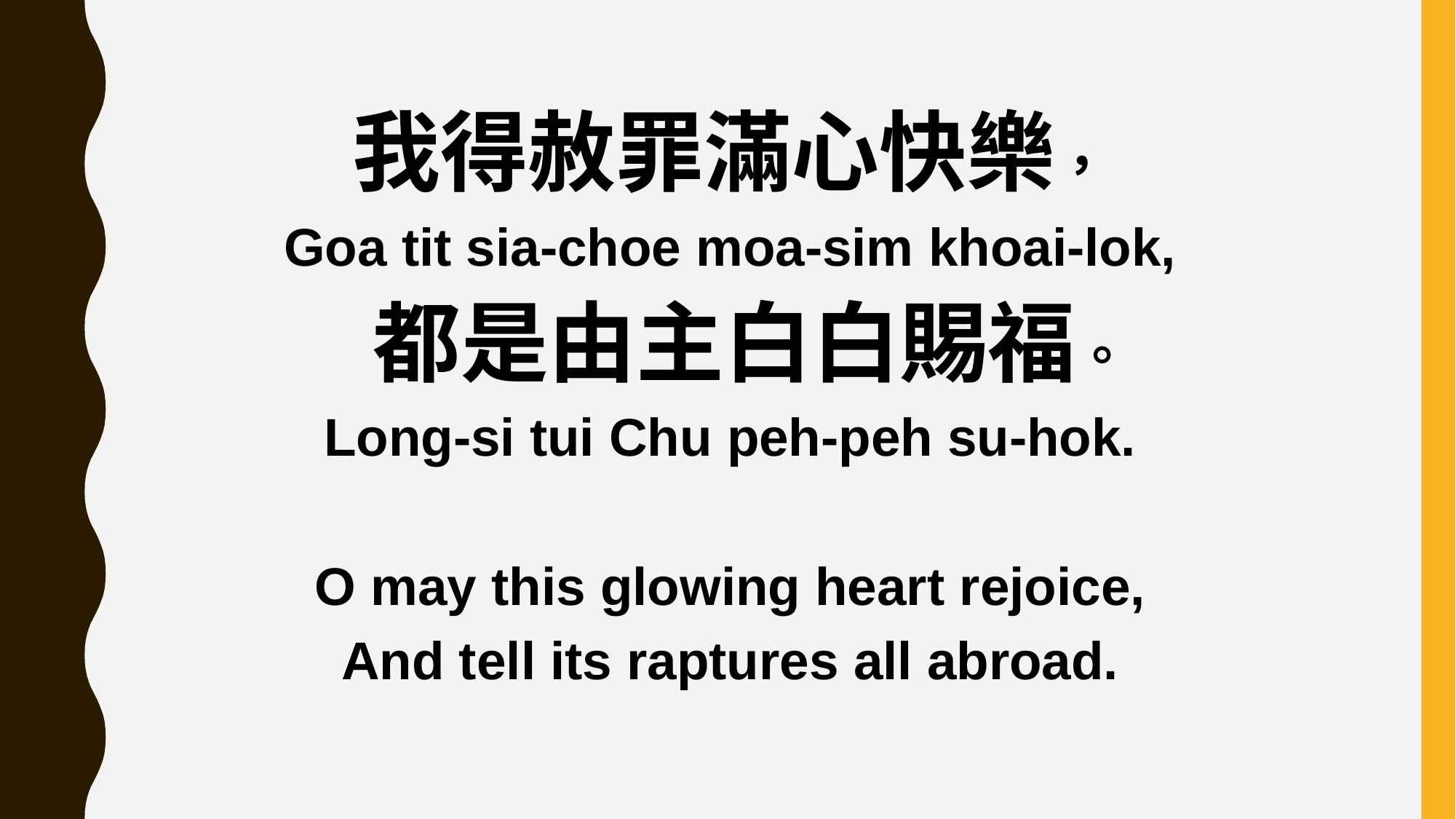

我得赦罪滿心快樂，
Goa tit sia-choe moa-sim khoai-lok,
 都是由主白白賜福。
Long-si tui Chu peh-peh su-hok.

O may this glowing heart rejoice,
And tell its raptures all abroad.